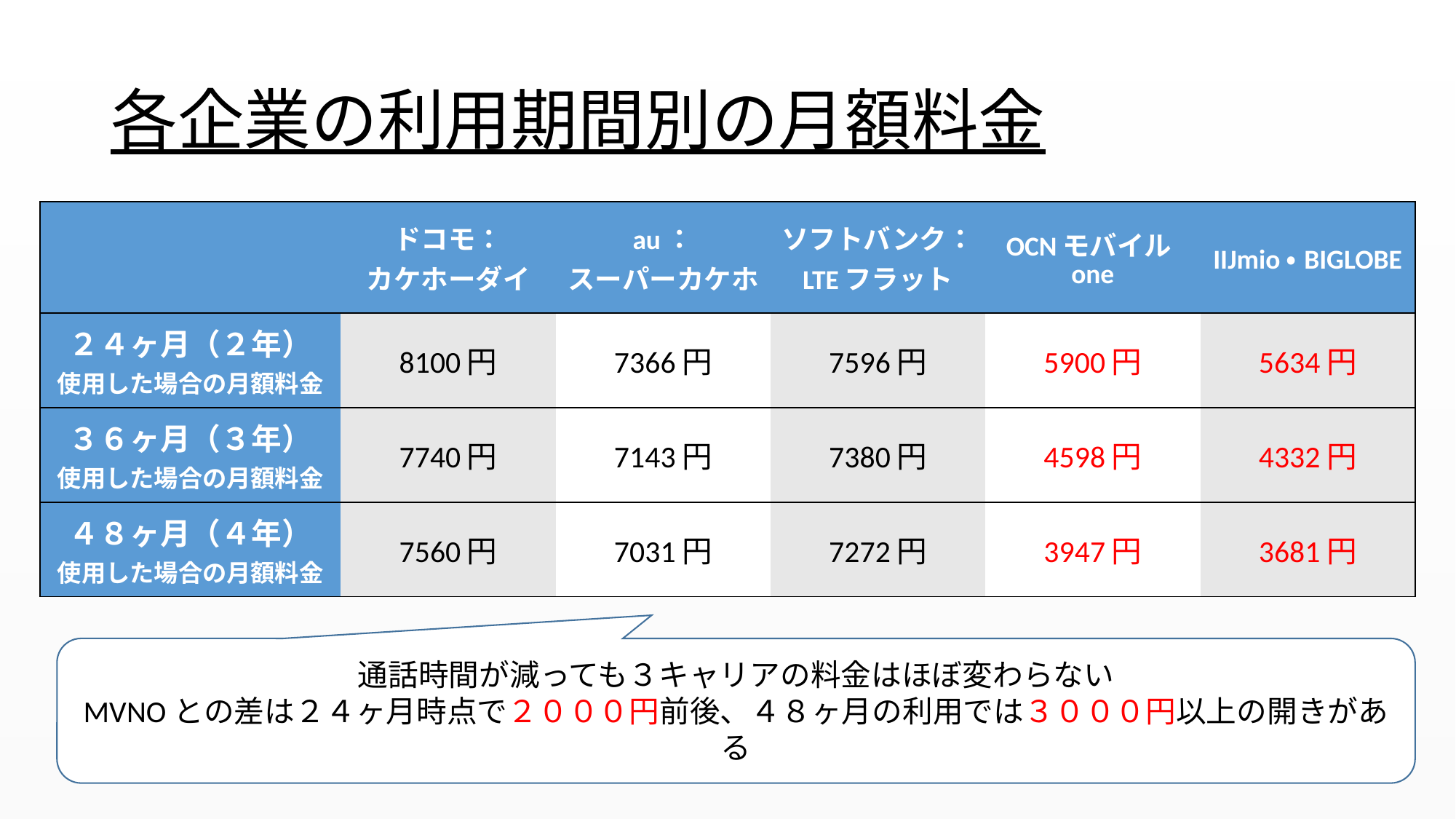

# 各企業の利用期間別の月額料金
|  | ドコモ： カケホーダイ | au： スーパーカケホ | ソフトバンク： LTEフラット | OCNモバイルone | IIJmio・BIGLOBE |
| --- | --- | --- | --- | --- | --- |
| ２４ヶ月（２年） 使用した場合の月額料金 | 8100円 | 7366円 | 7596円 | 5900円 | 5634円 |
| ３６ヶ月（３年） 使用した場合の月額料金 | 7740円 | 7143円 | 7380円 | 4598円 | 4332円 |
| ４８ヶ月（４年） 使用した場合の月額料金 | 7560円 | 7031円 | 7272円 | 3947円 | 3681円 |
通話時間が減っても３キャリアの料金はほぼ変わらない
MVNOとの差は２４ヶ月時点で２０００円前後、４８ヶ月の利用では３０００円以上の開きがある